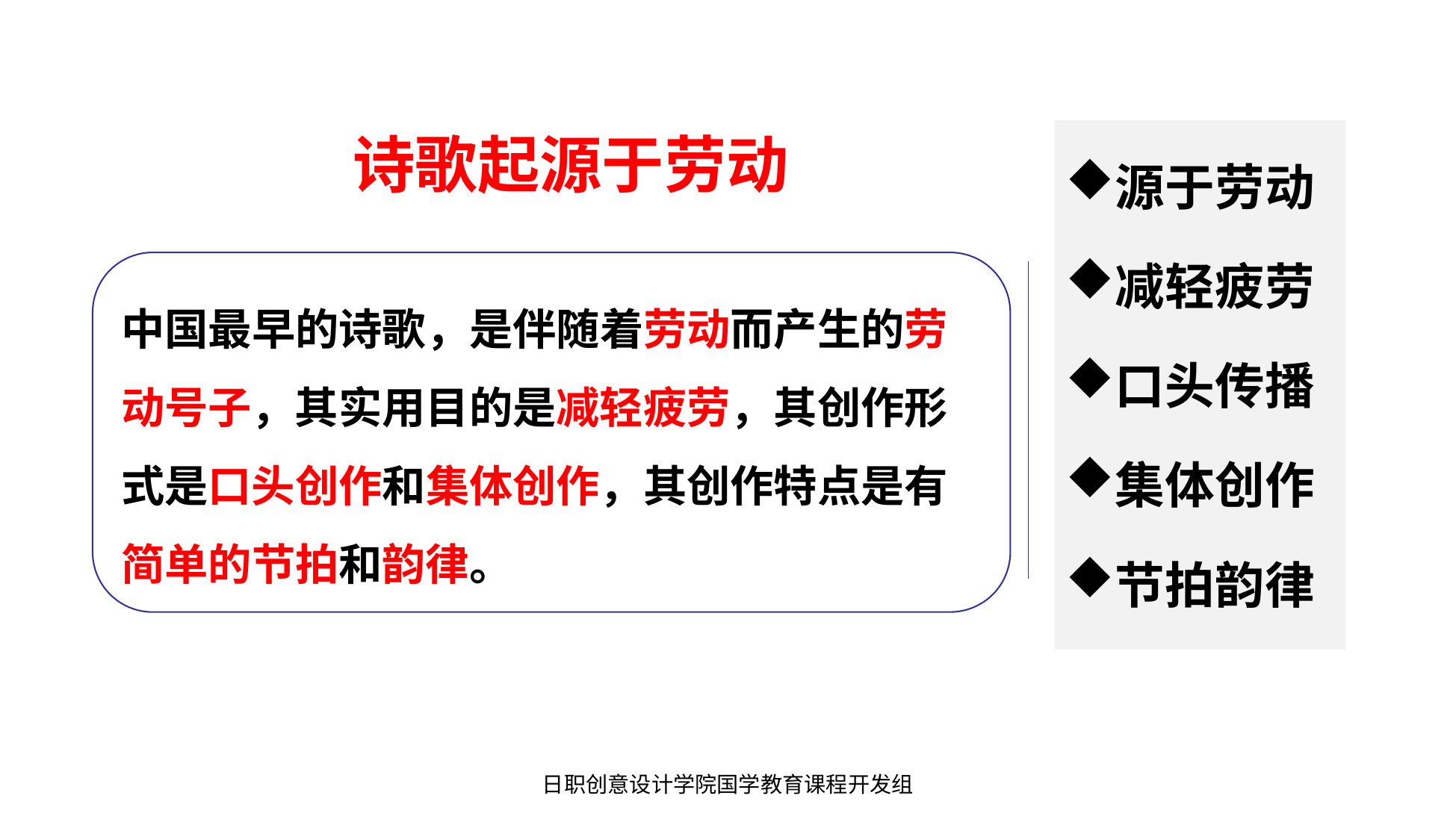

诗歌起源于劳动
源于劳动
减轻疲劳
口头传播
集体创作
节拍韵律

中国最早的诗歌，是伴随着劳动而产生的劳动号子，其实用目的是减轻疲劳，其创作形式是口头创作和集体创作，其创作特点是有简单的节拍和韵律。
日职创意设计学院国学教育课程开发组